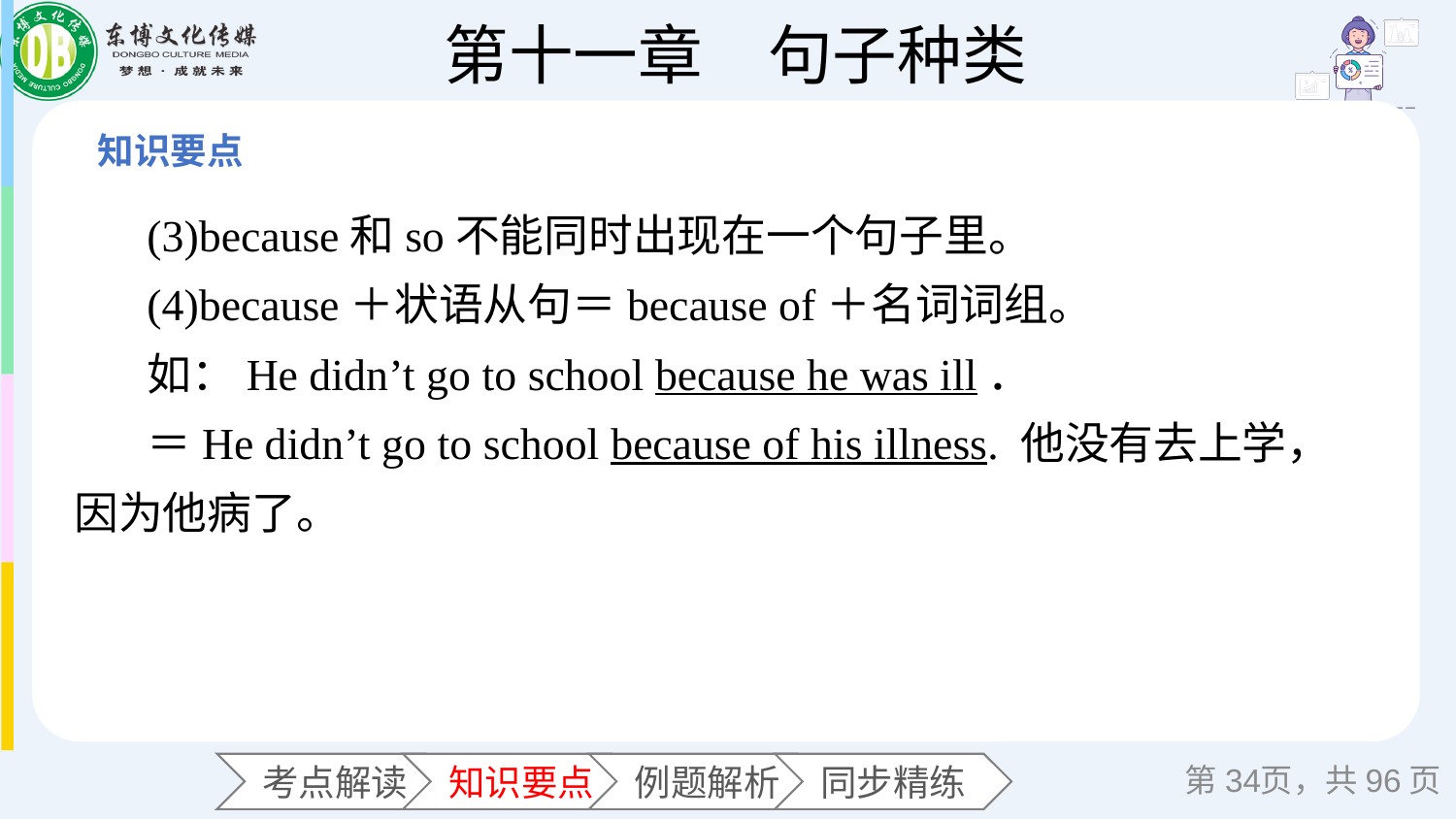

(3)because和so不能同时出现在一个句子里。
(4)because＋状语从句＝because of＋名词词组。
如：He didn’t go to school because he was ill．
＝He didn’t go to school because of his illness. 他没有去上学，因为他病了。
第34页，共96页